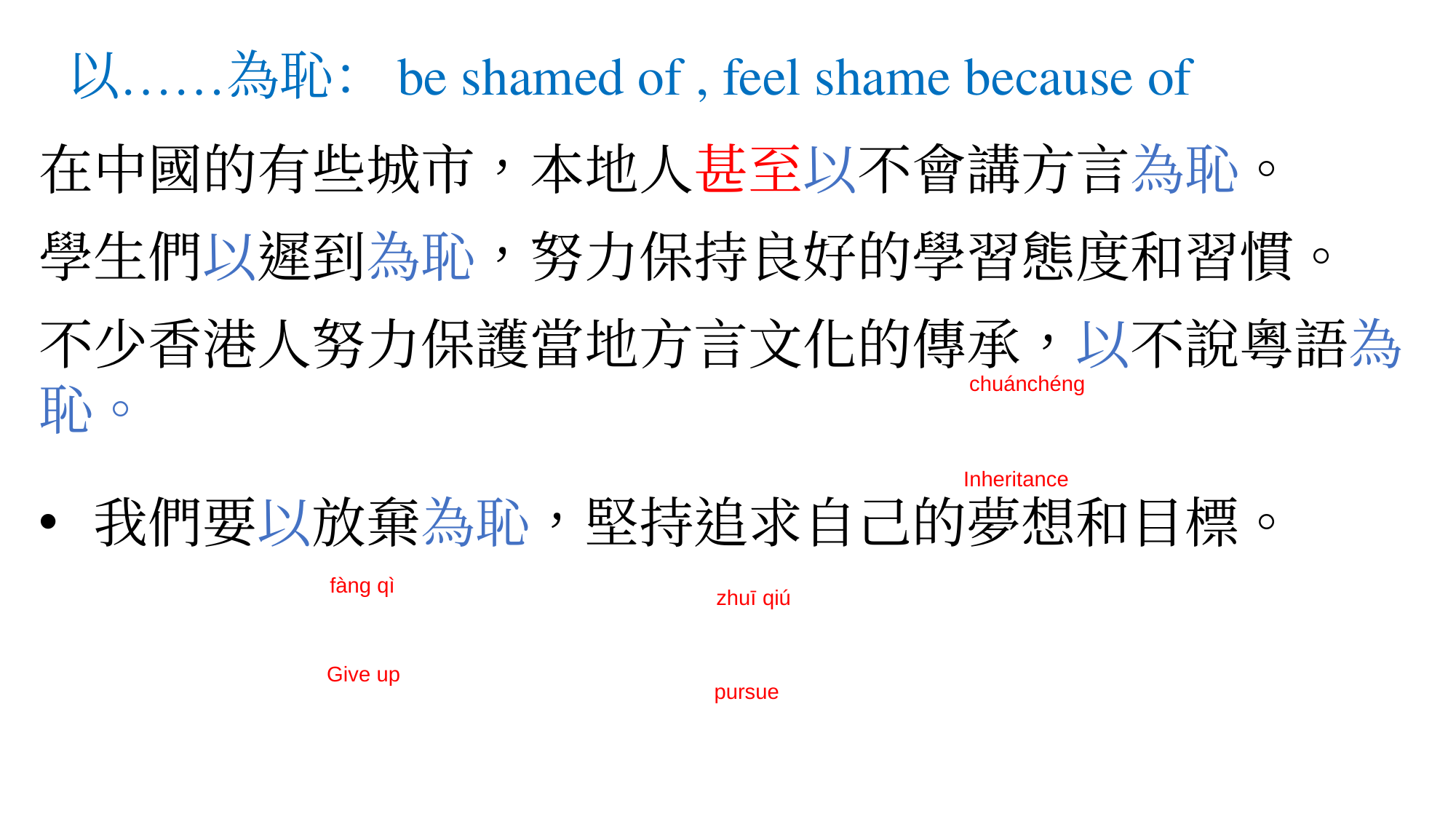

# 以……為恥：be shamed of , feel shame because of
在中國的有些城市，本地人甚至以不會講方言為恥。
學生們以遲到為恥，努力保持良好的學習態度和習慣。
不少香港人努力保護當地方言文化的傳承，以不說粵語為恥。
我們要以放棄為恥，堅持追求自己的夢想和目標。
chuánchéng
Inheritance
fàng qì
zhuī qiú
Give up
pursue